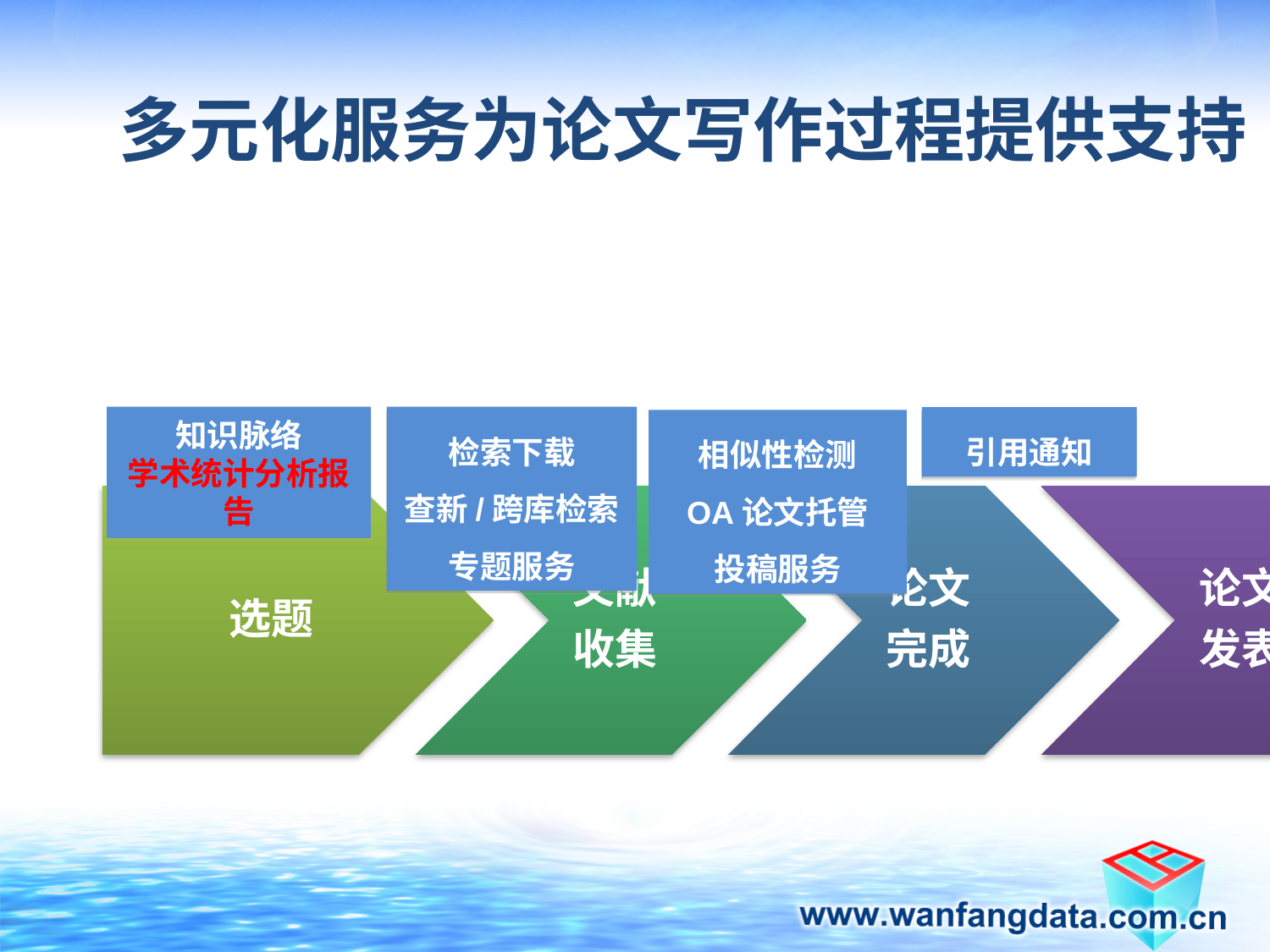

选题
文献
收集
论文
完成
论文
发表
多元化服务为论文写作过程提供支持
知识脉络
学术统计分析报告
检索下载
查新/跨库检索
专题服务
引用通知
相似性检测
OA论文托管
投稿服务